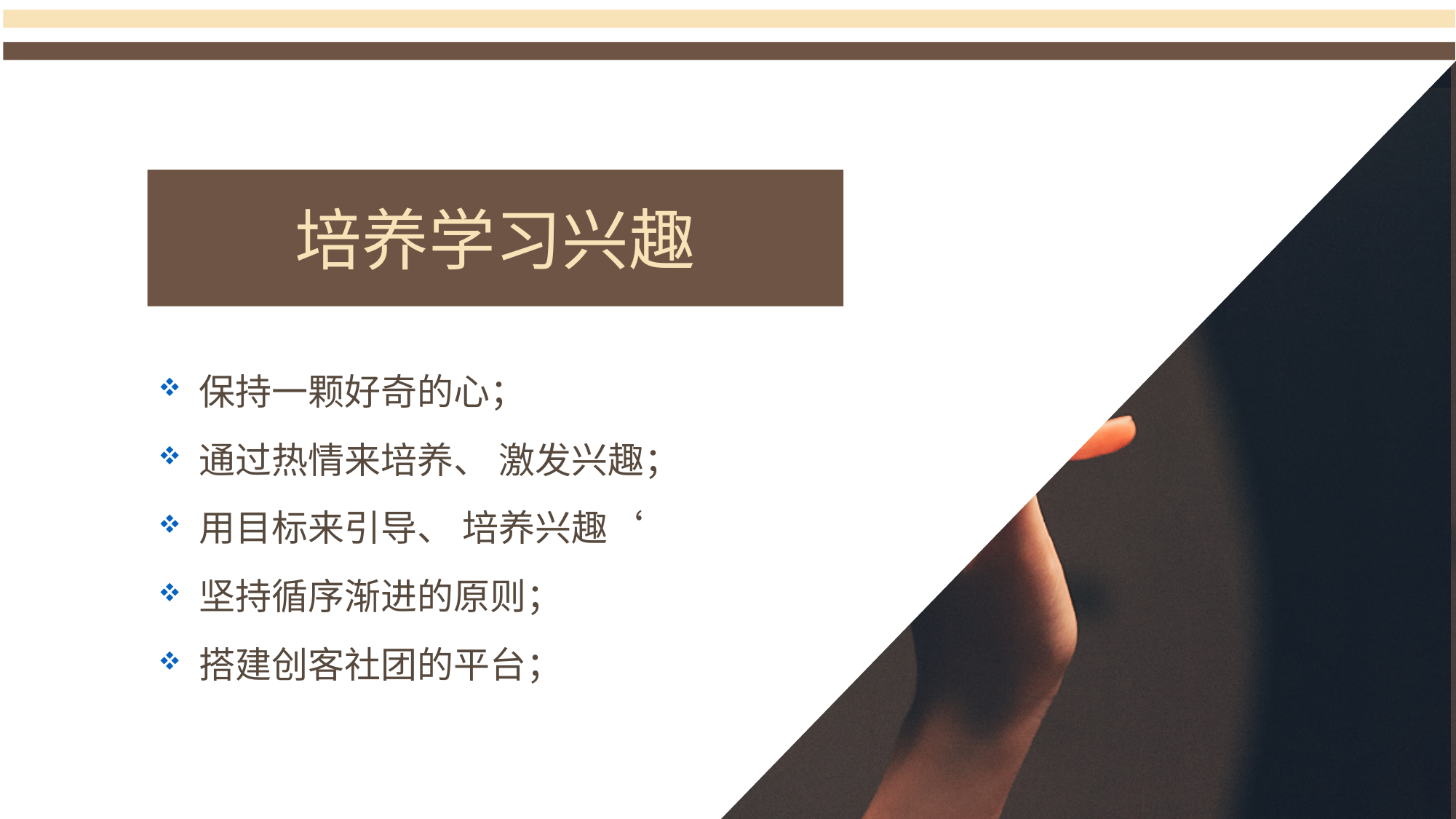

培养学习兴趣
保持一颗好奇的心；
通过热情来培养、 激发兴趣；
用目标来引导、 培养兴趣‘
坚持循序渐进的原则；
搭建创客社团的平台；